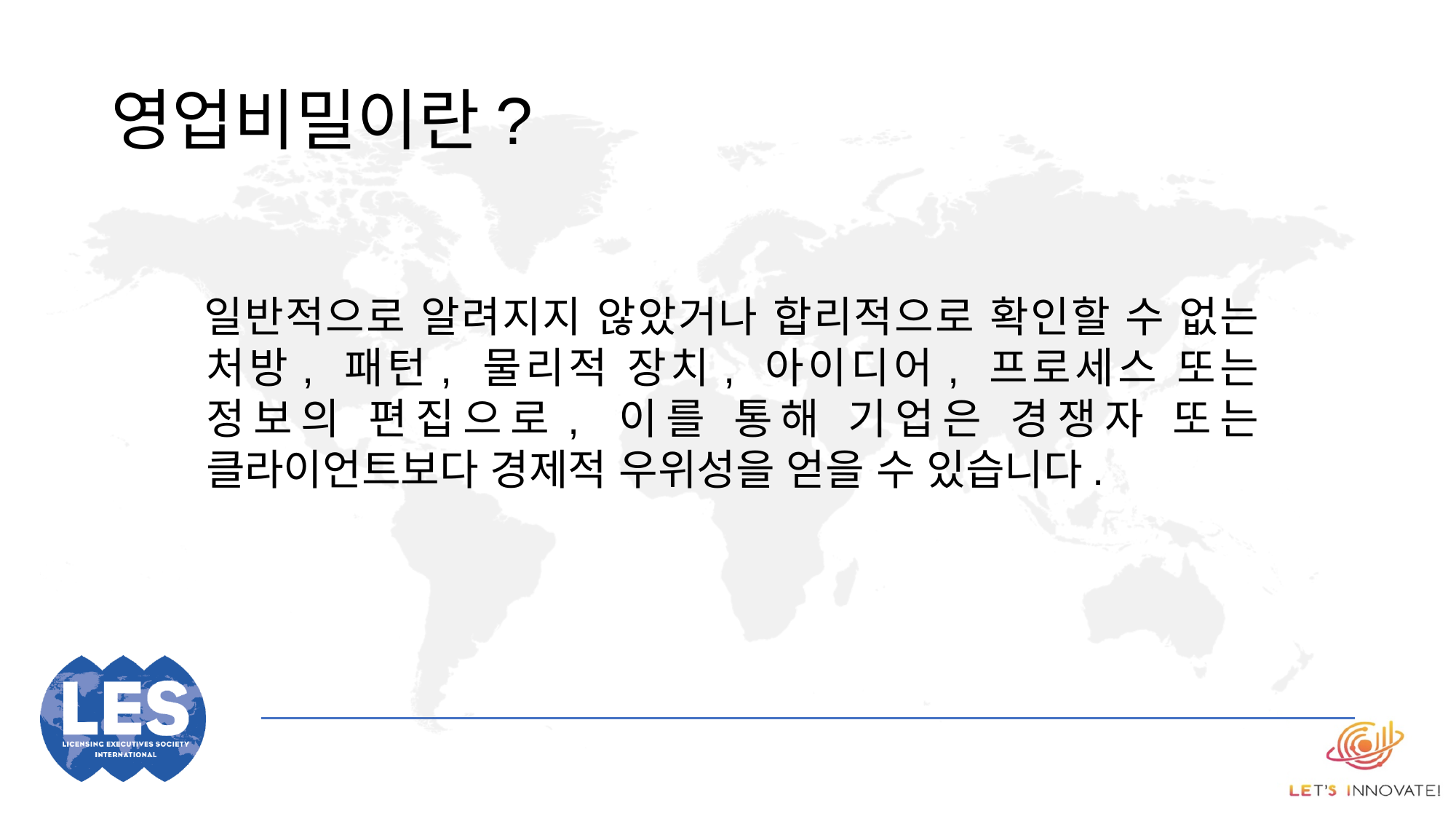

# 영업비밀이란?

일반적으로 알려지지 않았거나 합리적으로 확인할 수 없는 처방, 패턴, 물리적 장치, 아이디어, 프로세스 또는 정보의 편집으로, 이를 통해 기업은 경쟁자 또는 클라이언트보다 경제적 우위성을 얻을 수 있습니다.